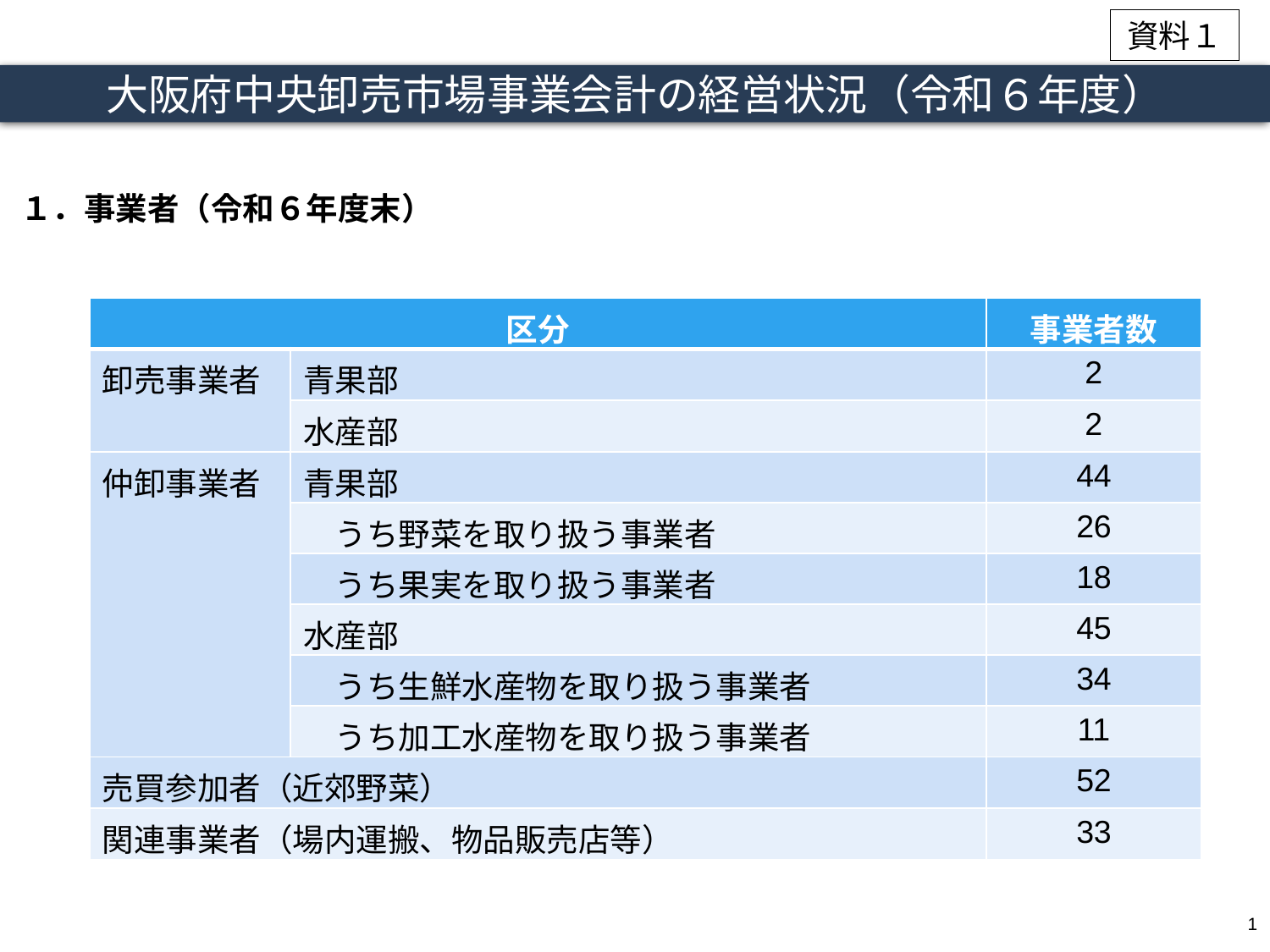

資料１
大阪府中央卸売市場事業会計の経営状況（令和６年度）
# １．事業者（令和６年度末）
| 区分 |  | 事業者数 |
| --- | --- | --- |
| 卸売事業者 | 青果部 | 2 |
|  | 水産部 | 2 |
| 仲卸事業者 | 青果部 | 44 |
|  | うち野菜を取り扱う事業者 | 26 |
|  | うち果実を取り扱う事業者 | 18 |
|  | 水産部 | 45 |
|  | うち生鮮水産物を取り扱う事業者 | 34 |
|  | うち加工水産物を取り扱う事業者 | 11 |
| 売買参加者（近郊野菜） |  | 52 |
| 関連事業者（場内運搬、物品販売店等） |  | 33 |
1